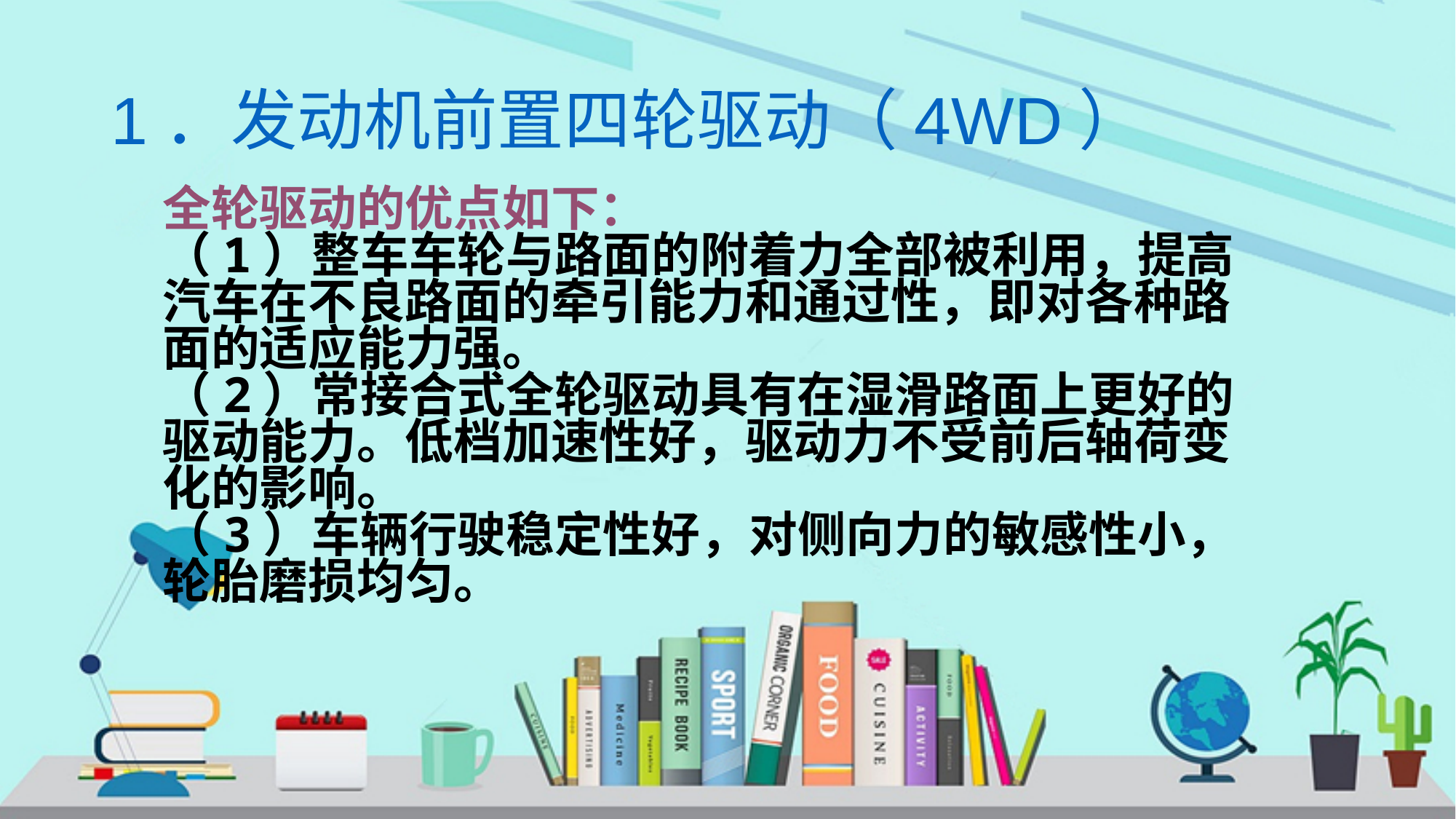

# 1．发动机前置四轮驱动（4WD）
全轮驱动的优点如下：
（1）整车车轮与路面的附着力全部被利用，提高汽车在不良路面的牵引能力和通过性，即对各种路面的适应能力强。
（2）常接合式全轮驱动具有在湿滑路面上更好的驱动能力。低档加速性好，驱动力不受前后轴荷变化的影响。
（3）车辆行驶稳定性好，对侧向力的敏感性小，轮胎磨损均匀。